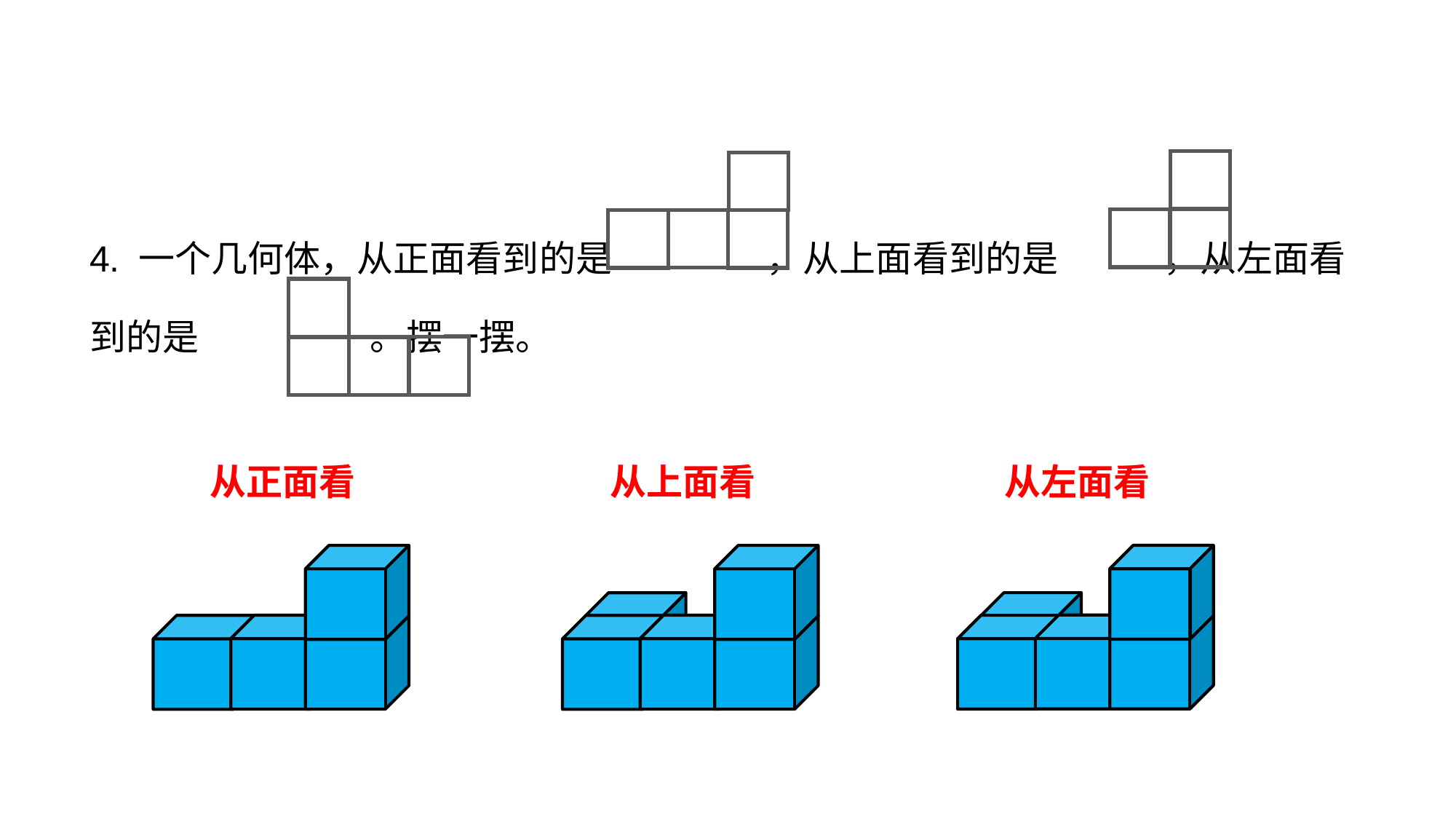

巩固练习

4. 一个几何体，从正面看到的是                   ，从上面看到的是             ，从左面看到的是                     。摆一摆。

从正面看
从上面看
从左面看